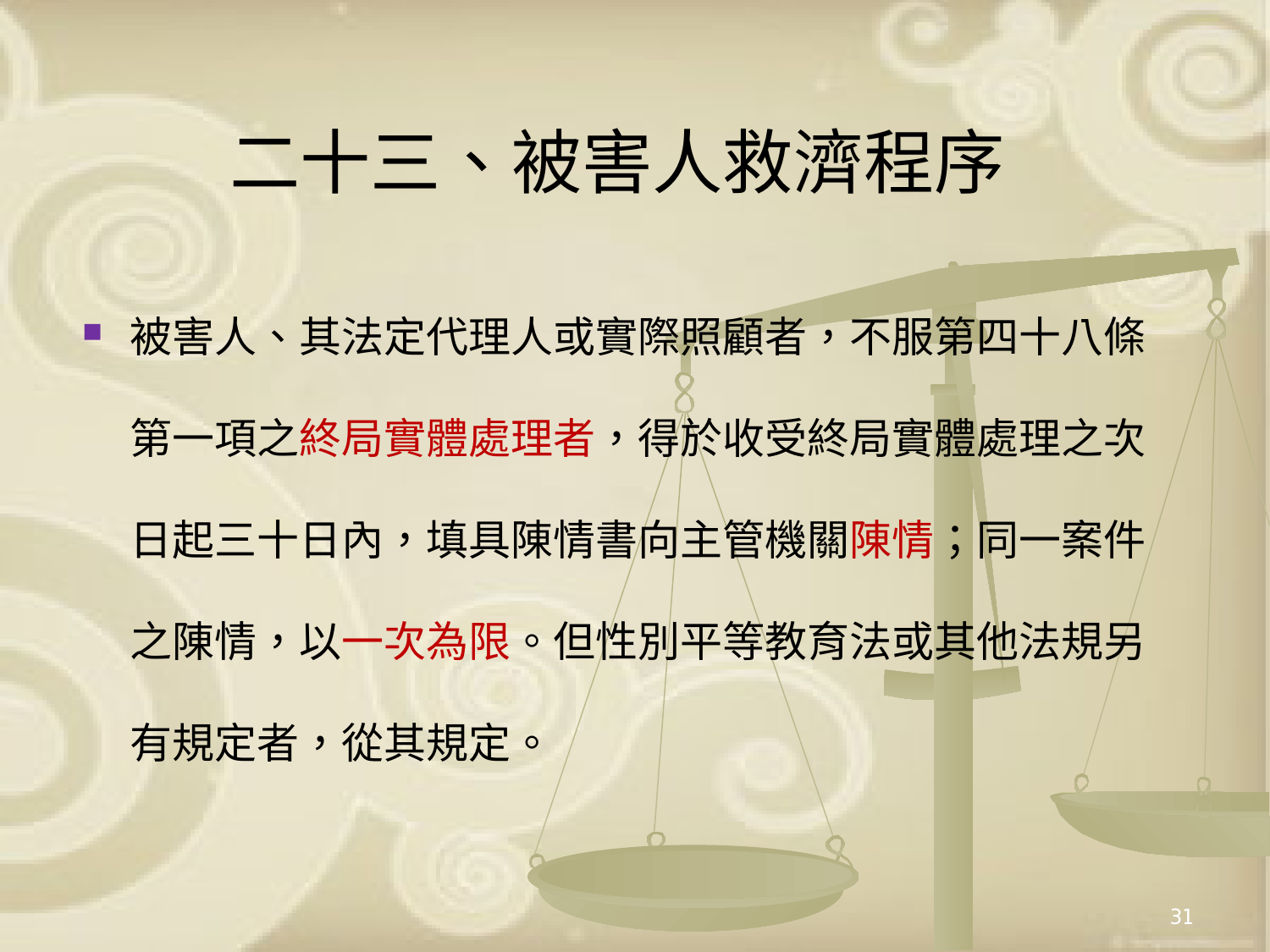

# 二十三、被害人救濟程序
被害人、其法定代理人或實際照顧者，不服第四十八條第一項之終局實體處理者，得於收受終局實體處理之次日起三十日內，填具陳情書向主管機關陳情；同一案件之陳情，以一次為限。但性別平等教育法或其他法規另有規定者，從其規定。
31